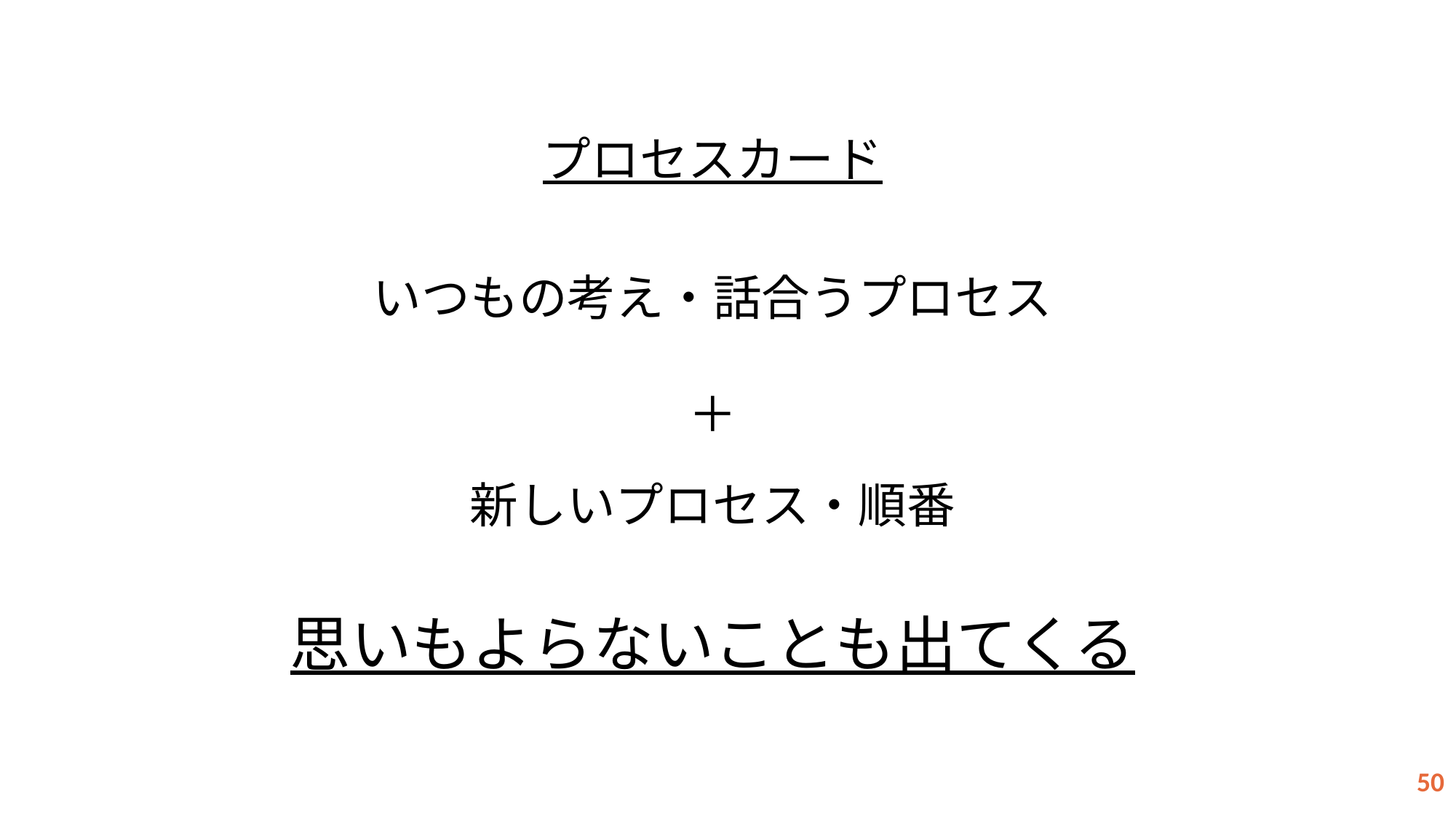

プロセスカード
いつもの考え・話合うプロセス
＋
新しいプロセス・順番
思いもよらないことも出てくる
50